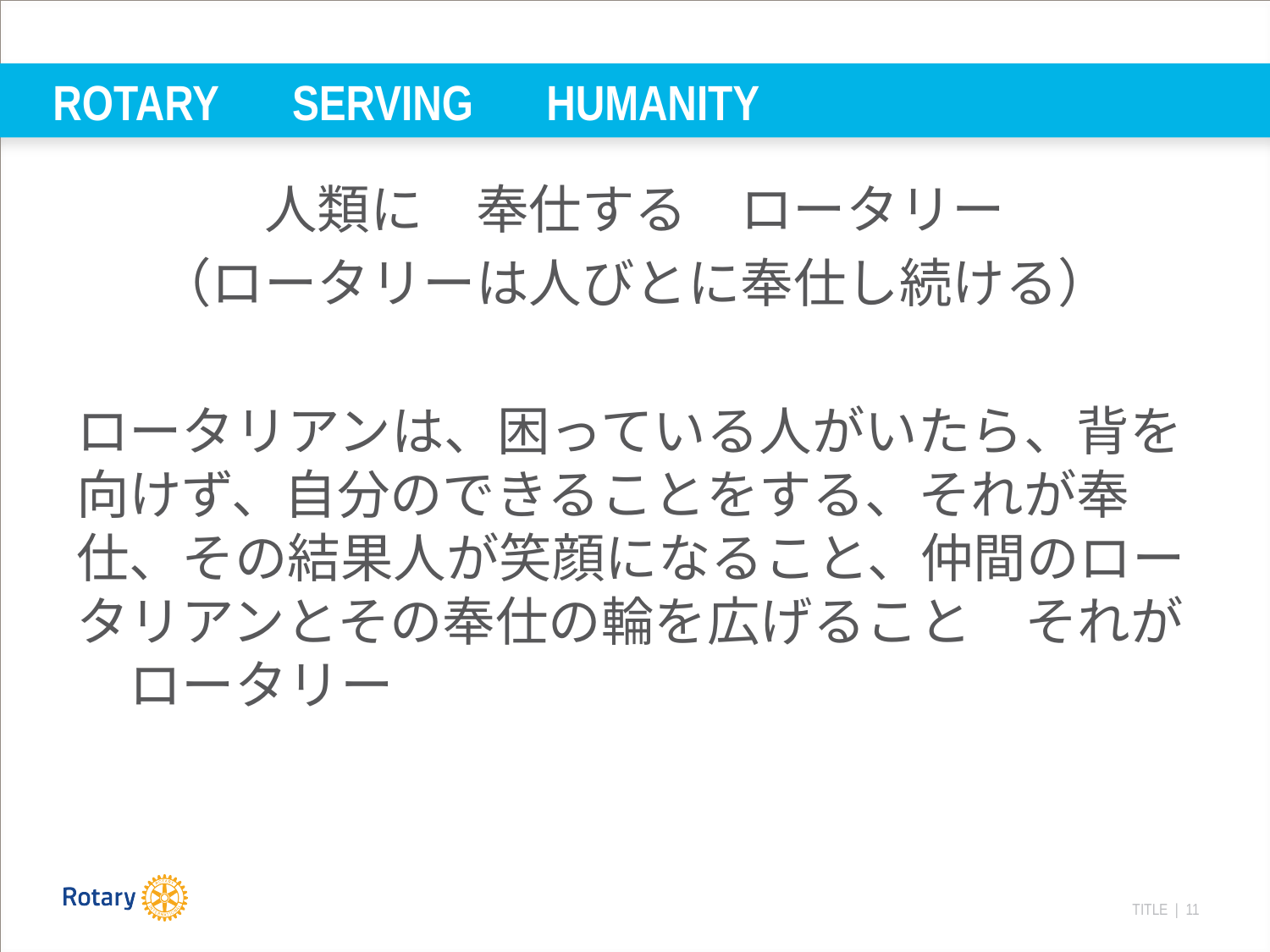

# ROTARY　SERVING　HUMANITY
人類に　奉仕する　ロータリー
（ロータリーは人びとに奉仕し続ける）

ロータリアンは、困っている人がいたら、背を向けず、自分のできることをする、それが奉仕、その結果人が笑顔になること、仲間のロータリアンとその奉仕の輪を広げること　それが　ロータリー